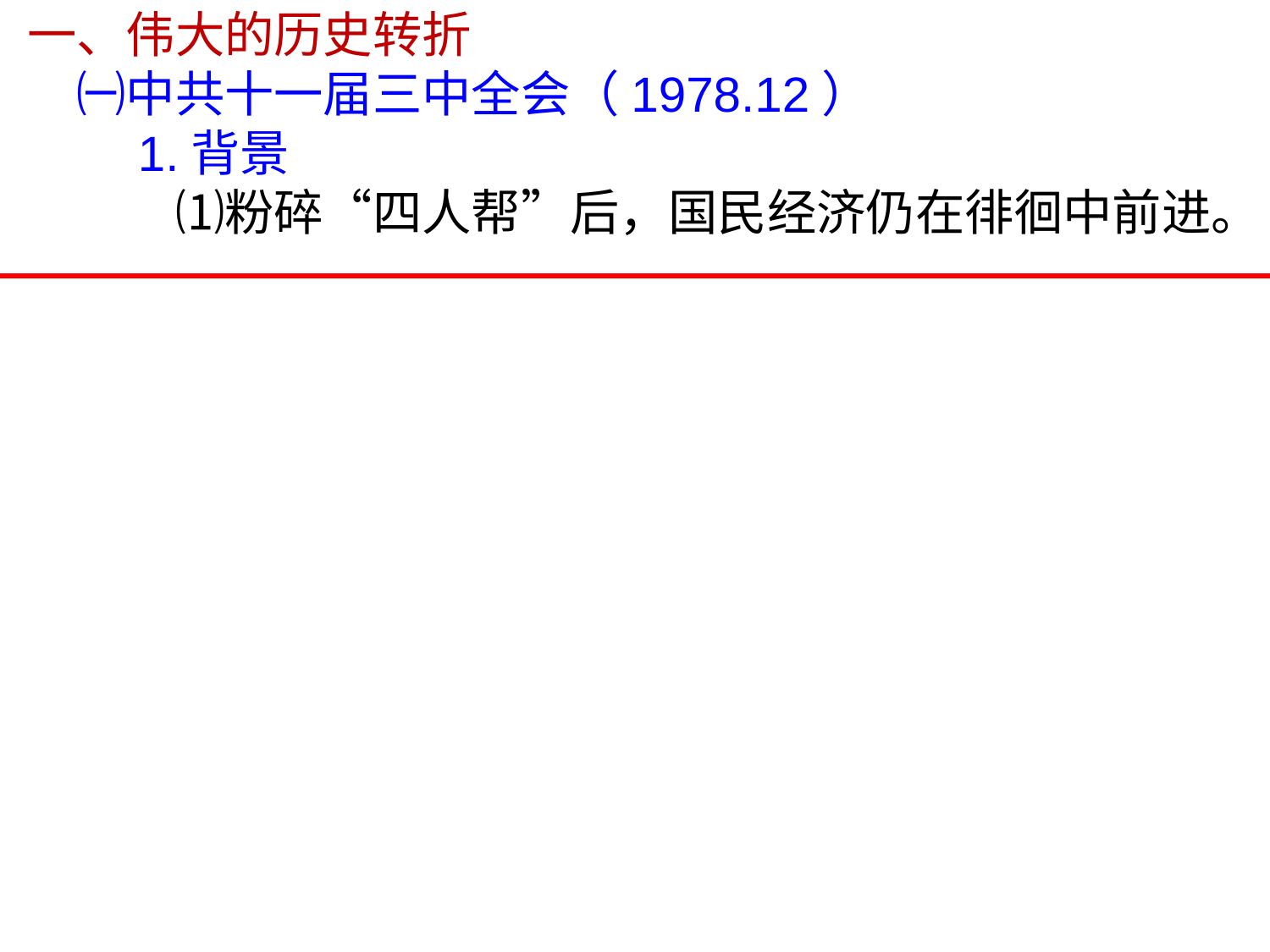

一、伟大的历史转折
　㈠中共十一届三中全会（1978.12）
　　1.背景
　　　⑴粉碎“四人帮”后，国民经济仍在徘徊中前进。